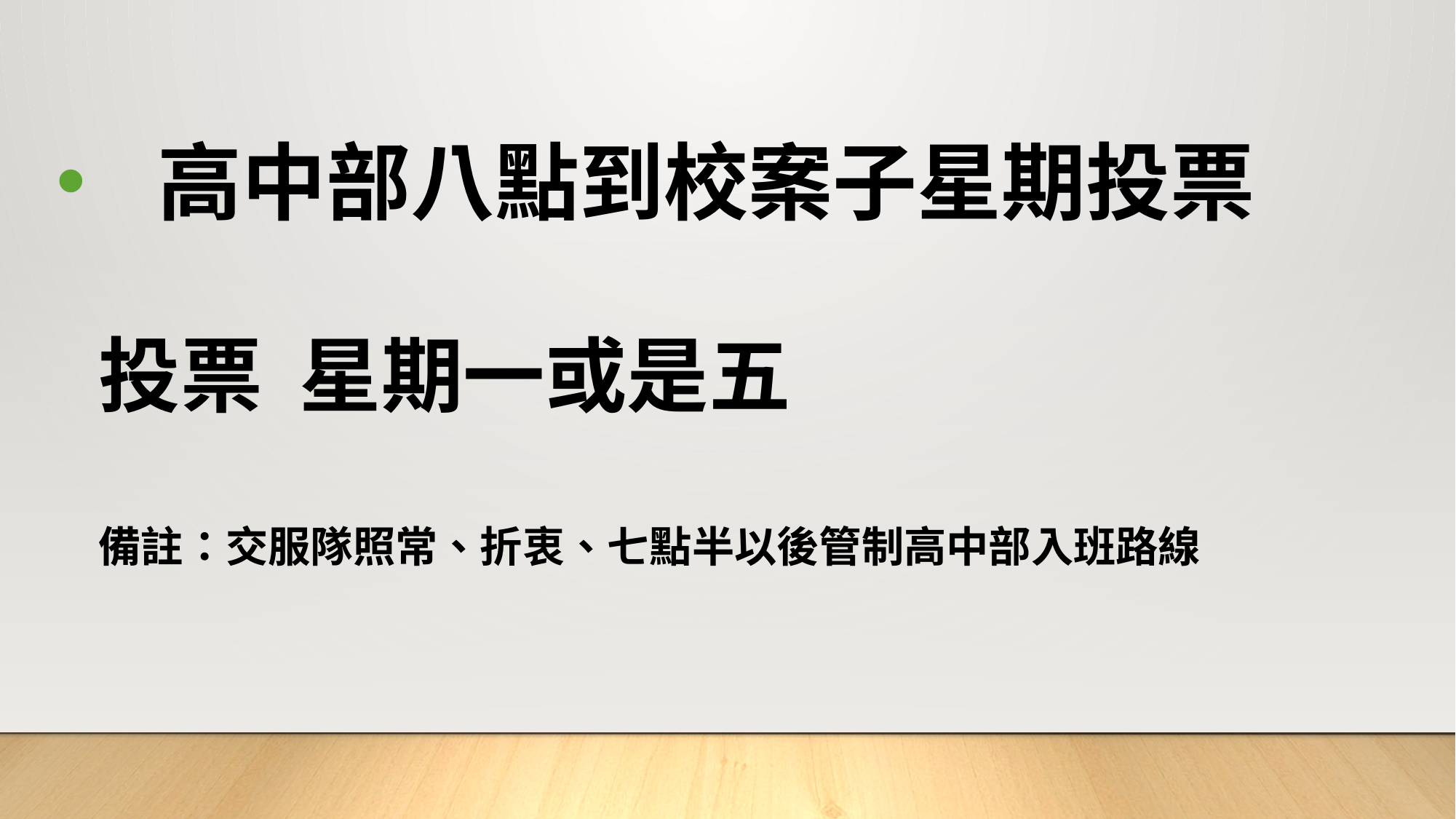

高中部八點到校案子星期投票
投票  星期一或是五

備註：交服隊照常、折衷、七點半以後管制高中部入班路線